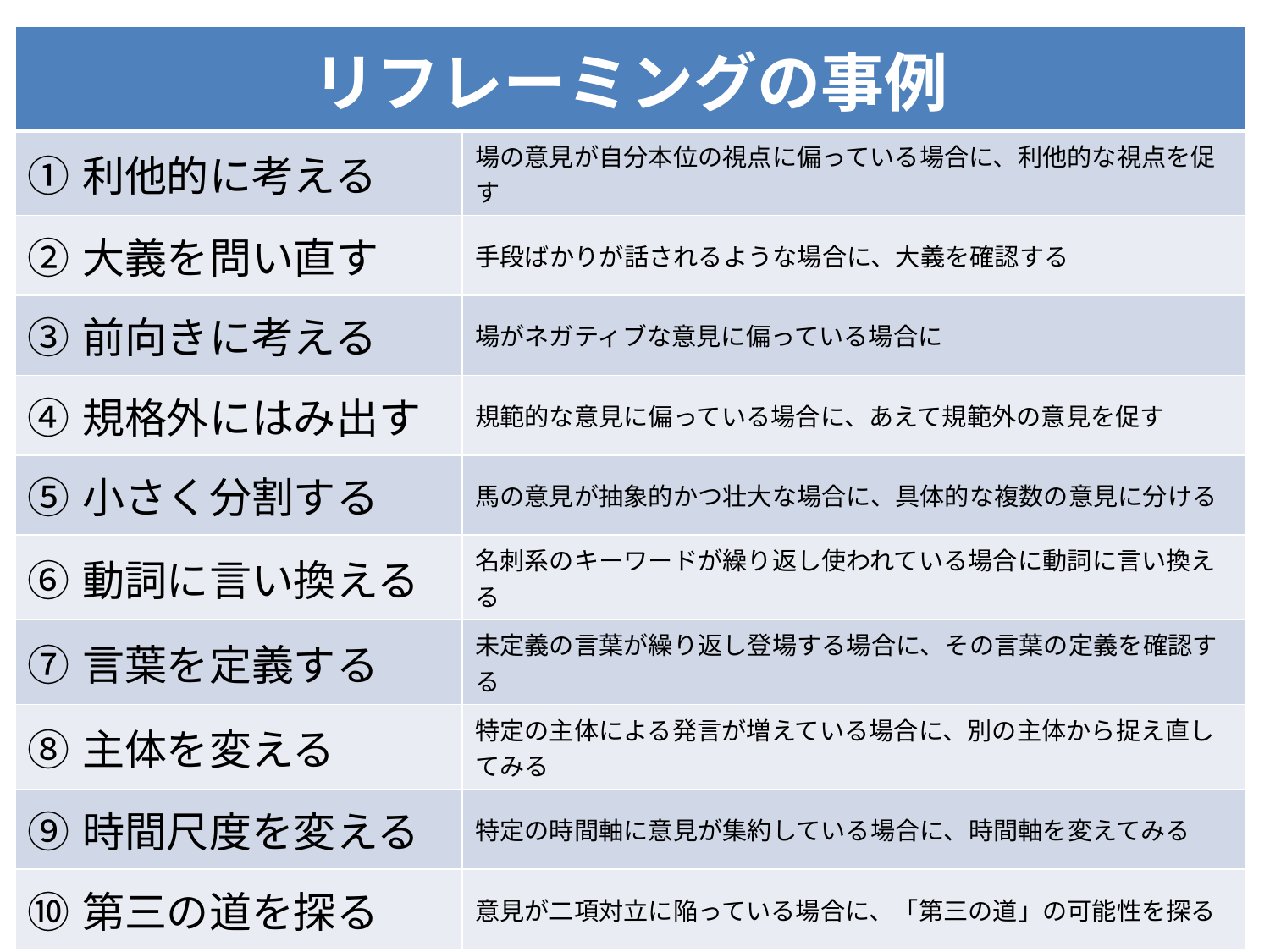

| リフレーミングの事例 |  |
| --- | --- |
| ①利他的に考える | 場の意見が自分本位の視点に偏っている場合に、利他的な視点を促す |
| ②大義を問い直す | 手段ばかりが話されるような場合に、大義を確認する |
| ③前向きに考える | 場がネガティブな意見に偏っている場合に |
| ④規格外にはみ出す | 規範的な意見に偏っている場合に、あえて規範外の意見を促す |
| ⑤小さく分割する | 馬の意見が抽象的かつ壮大な場合に、具体的な複数の意見に分ける |
| ⑥動詞に言い換える | 名刺系のキーワードが繰り返し使われている場合に動詞に言い換える |
| ⑦言葉を定義する | 未定義の言葉が繰り返し登場する場合に、その言葉の定義を確認する |
| ⑧主体を変える | 特定の主体による発言が増えている場合に、別の主体から捉え直してみる |
| ⑨時間尺度を変える | 特定の時間軸に意見が集約している場合に、時間軸を変えてみる |
| ⑩第三の道を探る | 意見が二項対立に陥っている場合に、「第三の道」の可能性を探る |